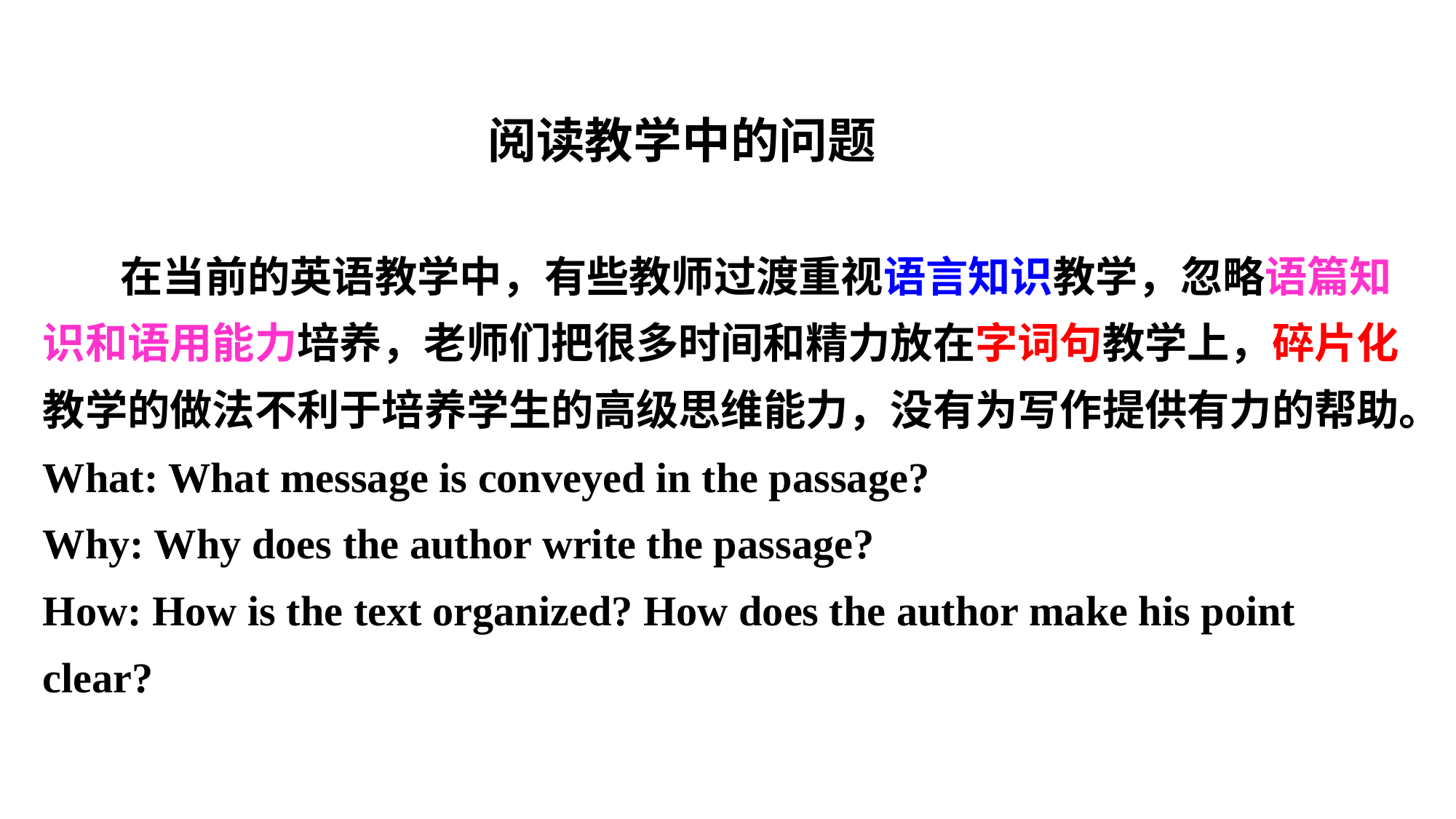

阅读教学中的问题
       在当前的英语教学中，有些教师过渡重视语言知识教学，忽略语篇知识和语用能力培养，老师们把很多时间和精力放在字词句教学上，碎片化教学的做法不利于培养学生的高级思维能力，没有为写作提供有力的帮助。
What: What message is conveyed in the passage?
Why: Why does the author write the passage?
How: How is the text organized? How does the author make his point clear?